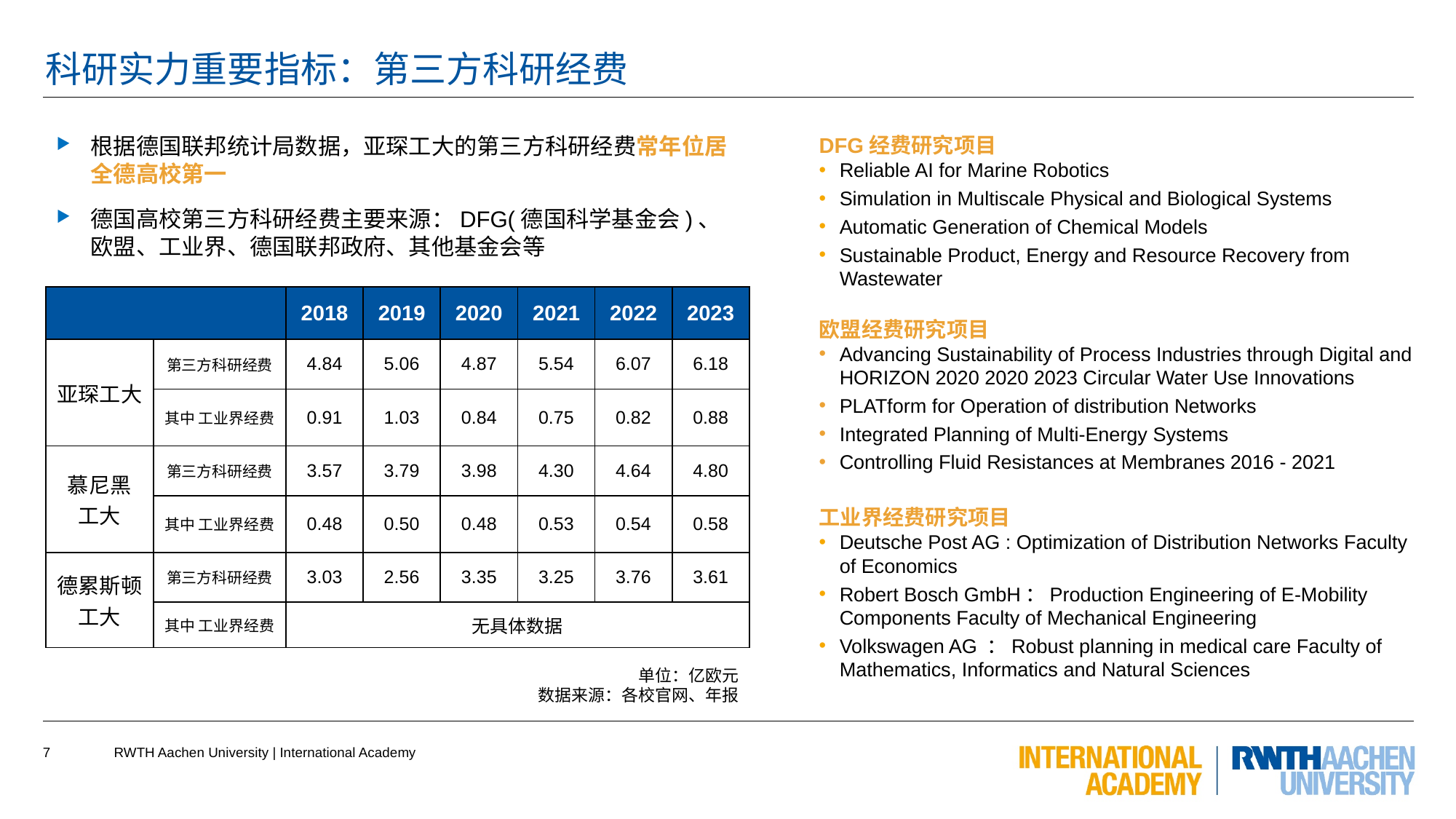

# 科研实力重要指标：第三方科研经费
根据德国联邦统计局数据，亚琛工大的第三方科研经费常年位居全德高校第一
德国高校第三方科研经费主要来源：DFG(德国科学基金会)、欧盟、工业界、德国联邦政府、其他基金会等
DFG经费研究项目
Reliable AI for Marine Robotics
Simulation in Multiscale Physical and Biological Systems
Automatic Generation of Chemical Models
Sustainable Product, Energy and Resource Recovery from Wastewater

欧盟经费研究项目
Advancing Sustainability of Process Industries through Digital and HORIZON 2020 2020 2023 Circular Water Use Innovations
PLATform for Operation of distribution Networks
Integrated Planning of Multi-Energy Systems
Controlling Fluid Resistances at Membranes 2016 - 2021

工业界经费研究项目
Deutsche Post AG : Optimization of Distribution Networks Faculty of Economics
Robert Bosch GmbH：Production Engineering of E-Mobility Components Faculty of Mechanical Engineering
Volkswagen AG ：Robust planning in medical care Faculty of Mathematics, Informatics and Natural Sciences
|  |  | 2018 | 2019 | 2020 | 2021 | 2022 | 2023 |
| --- | --- | --- | --- | --- | --- | --- | --- |
| 亚琛工大 | 第三方科研经费 | 4.84 | 5.06 | 4.87 | 5.54 | 6.07 | 6.18 |
|  | 其中 工业界经费 | 0.91 | 1.03 | 0.84 | 0.75 | 0.82 | 0.88 |
| 慕尼黑 工大 | 第三方科研经费 | 3.57 | 3.79 | 3.98 | 4.30 | 4.64 | 4.80 |
|  | 其中 工业界经费 | 0.48 | 0.50 | 0.48 | 0.53 | 0.54 | 0.58 |
| 德累斯顿 工大 | 第三方科研经费 | 3.03 | 2.56 | 3.35 | 3.25 | 3.76 | 3.61 |
|  | 其中 工业界经费 | 无具体数据 |  |  |  |  |  |
单位：亿欧元
数据来源：各校官网、年报